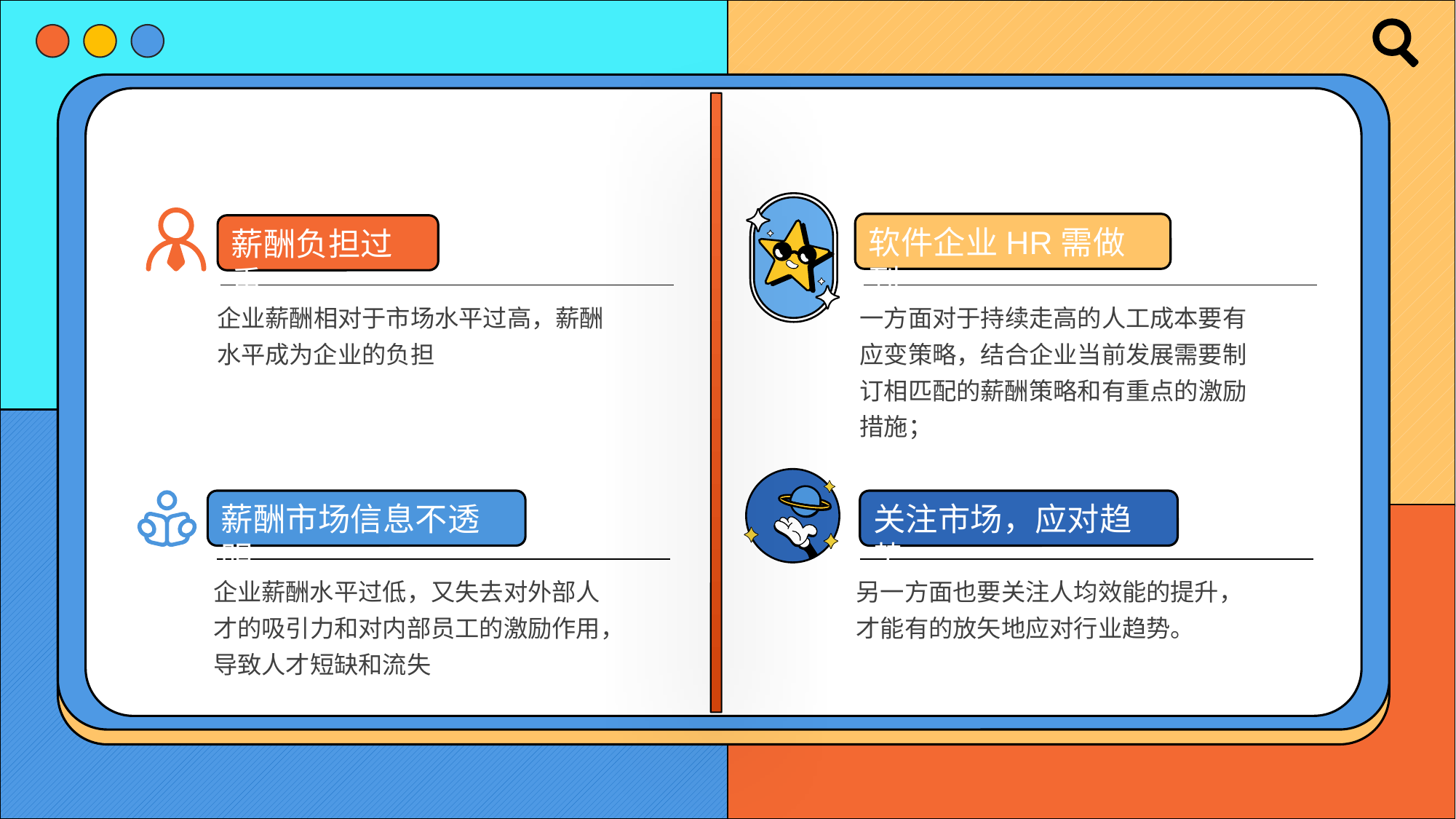

软件企业HR需做到
薪酬负担过重
企业薪酬相对于市场水平过高，薪酬水平成为企业的负担
一方面对于持续走高的人工成本要有应变策略，结合企业当前发展需要制订相匹配的薪酬策略和有重点的激励措施；

薪酬市场信息不透明
关注市场，应对趋势
企业薪酬水平过低，又失去对外部人才的吸引力和对内部员工的激励作用，导致人才短缺和流失
另一方面也要关注人均效能的提升，才能有的放矢地应对行业趋势。